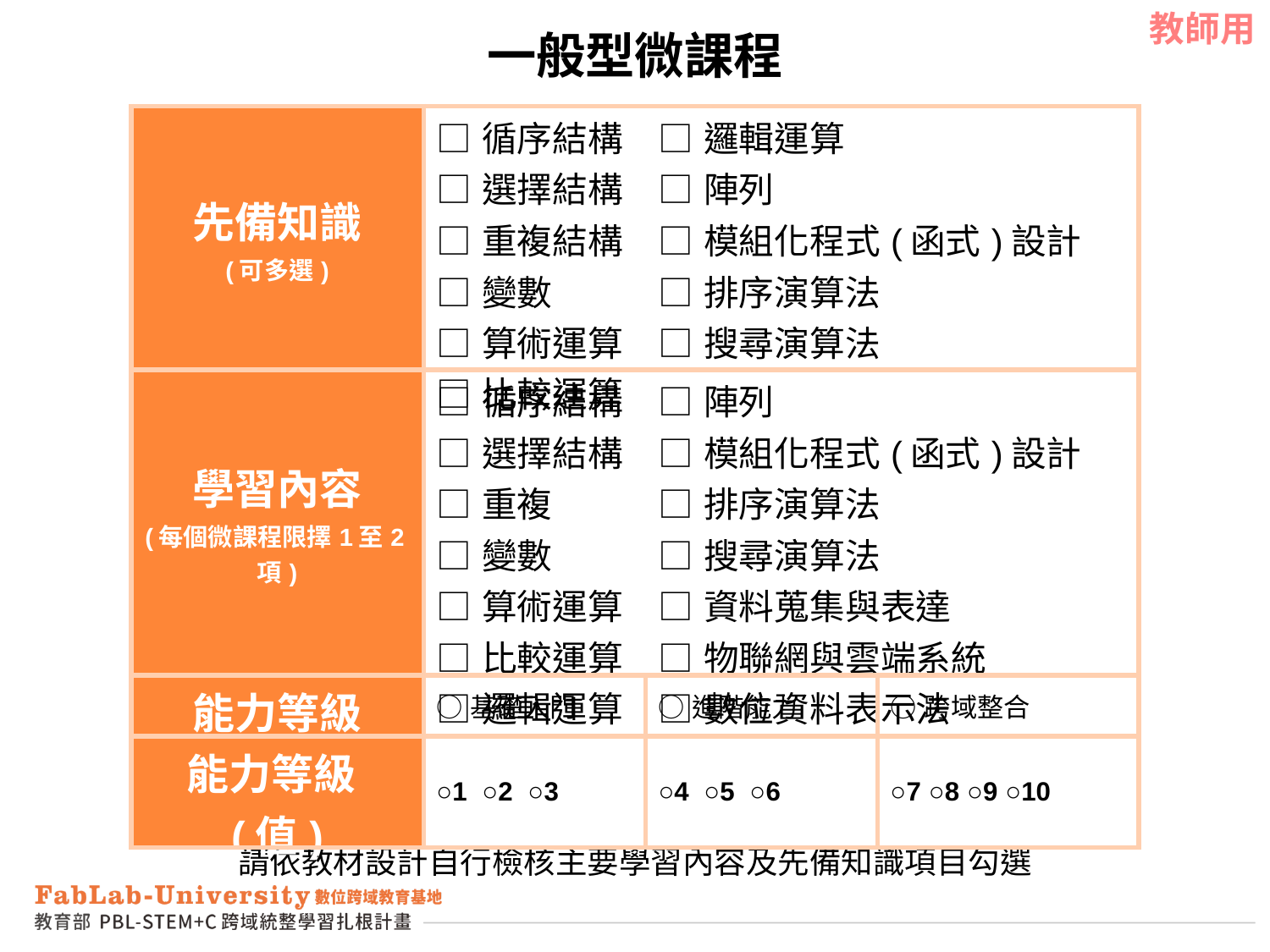

教師用
一般型微課程
| 先備知識 (可多選) | □循序結構 □選擇結構 □重複結構 □變數 □算術運算 □比較運算 | □邏輯運算 □陣列 □模組化程式(函式)設計 □排序演算法 □搜尋演算法 |  |
| --- | --- | --- | --- |
| 學習內容 (每個微課程限擇1至2項) | □循序結構 □選擇結構 □重複 □變數 □算術運算 □比較運算 □邏輯運算 | □陣列 □模組化程式(函式)設計 □排序演算法 □搜尋演算法 □資料蒐集與表達 □物聯網與雲端系統 □數位資料表示法 |  |
| 能力等級 | ○基礎入門 | ○進階能力 | ○跨域整合 |
| 能力等級(值) | ○1 ○2 ○3 | ○4 ○5 ○6 | ○7 ○8 ○9 ○10 |
請依教材設計自行檢核主要學習內容及先備知識項目勾選